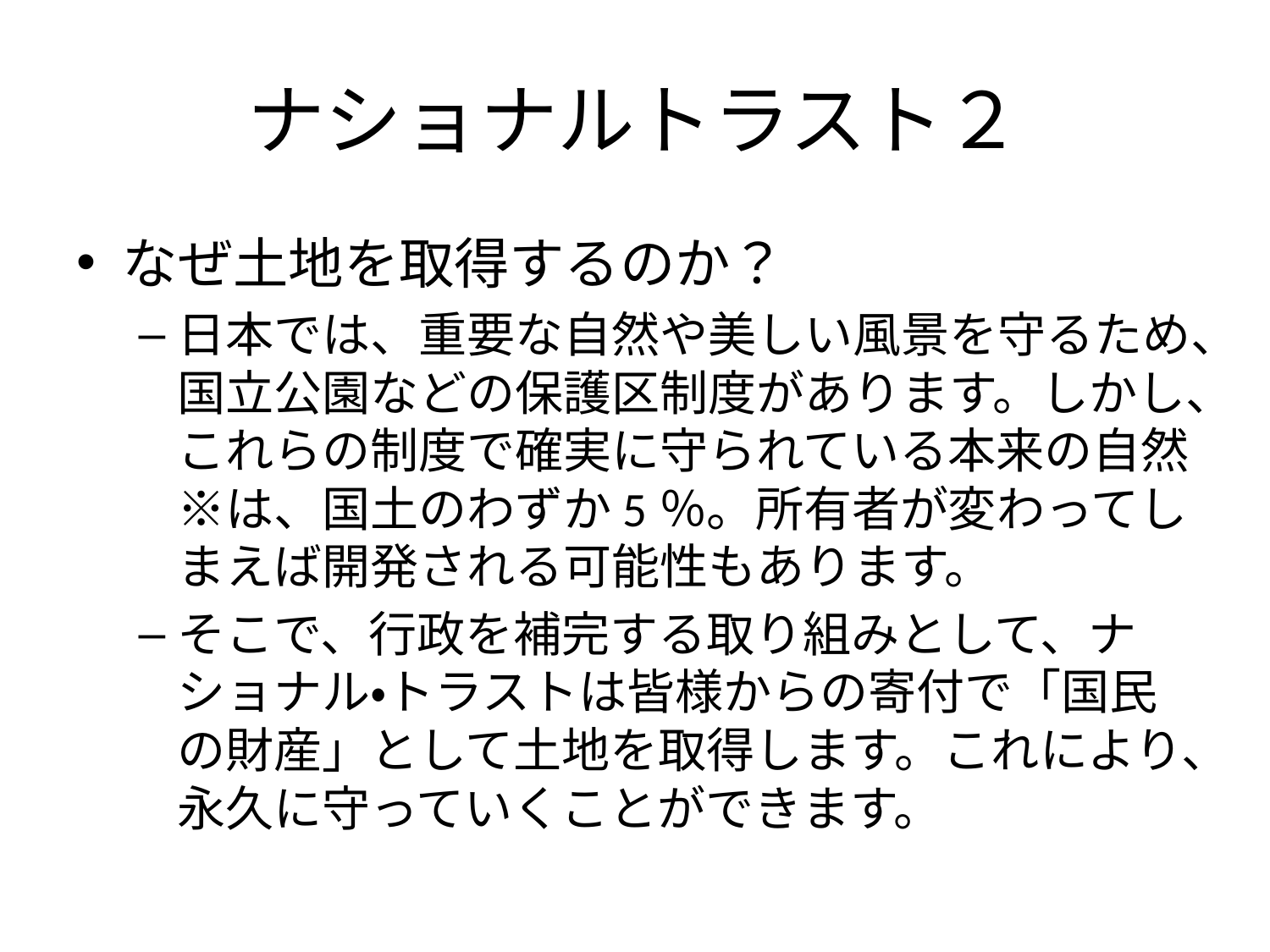

# ナショナルトラスト２
なぜ土地を取得するのか？
日本では、重要な自然や美しい風景を守るため、国立公園などの保護区制度があります。しかし、これらの制度で確実に守られている本来の自然※は、国土のわずか5％。所有者が変わってしまえば開発される可能性もあります。
そこで、行政を補完する取り組みとして、ナショナル・トラストは皆様からの寄付で「国民の財産」として土地を取得します。これにより、永久に守っていくことができます。